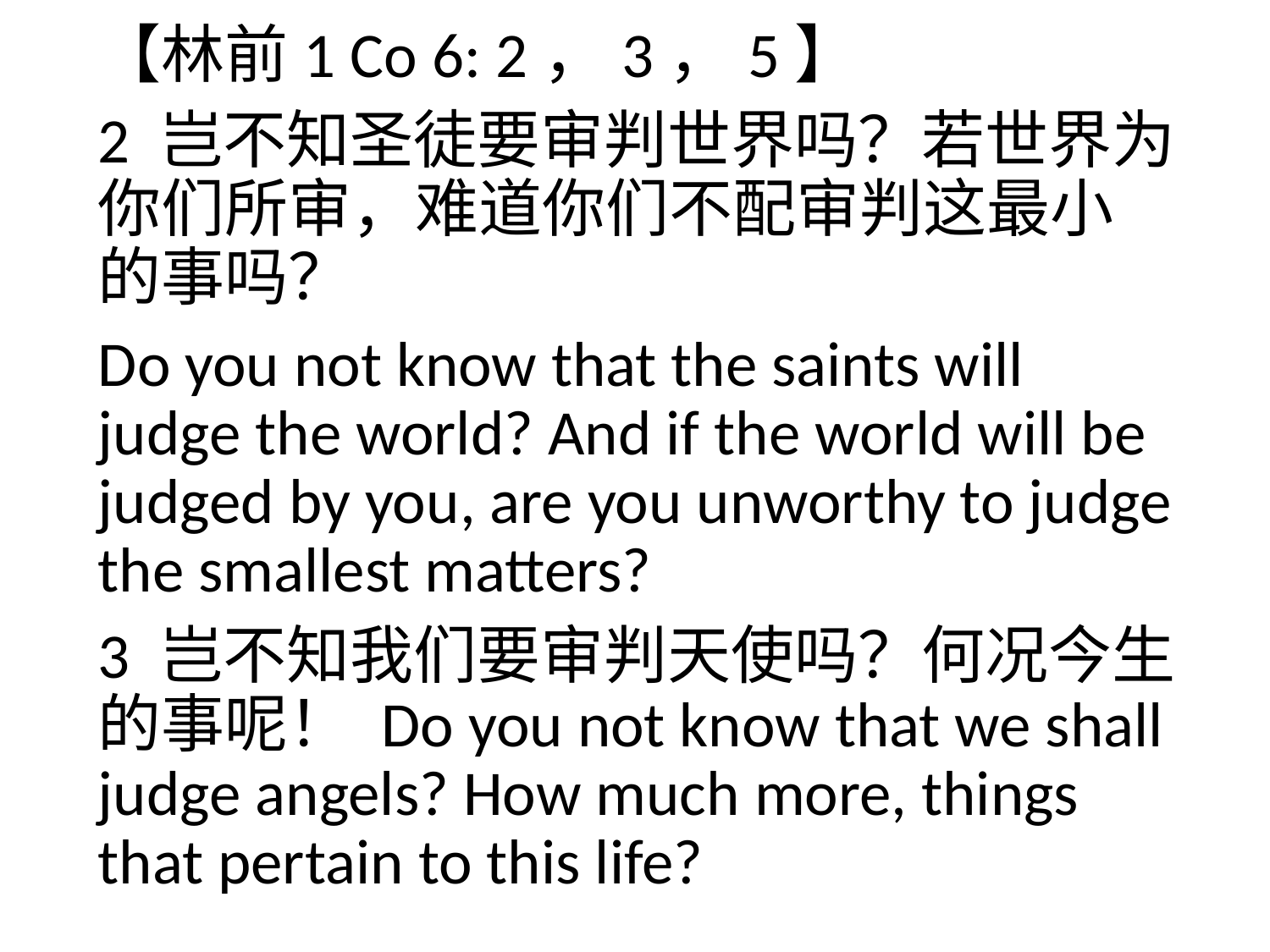

【林前1 Co 6: 2，3，5】
2 岂不知圣徒要审判世界吗？若世界为你们所审，难道你们不配审判这最小的事吗？
Do you not know that the saints will judge the world? And if the world will be judged by you, are you unworthy to judge the smallest matters?
3 岂不知我们要审判天使吗？何况今生的事呢！ Do you not know that we shall judge angels? How much more, things that pertain to this life?